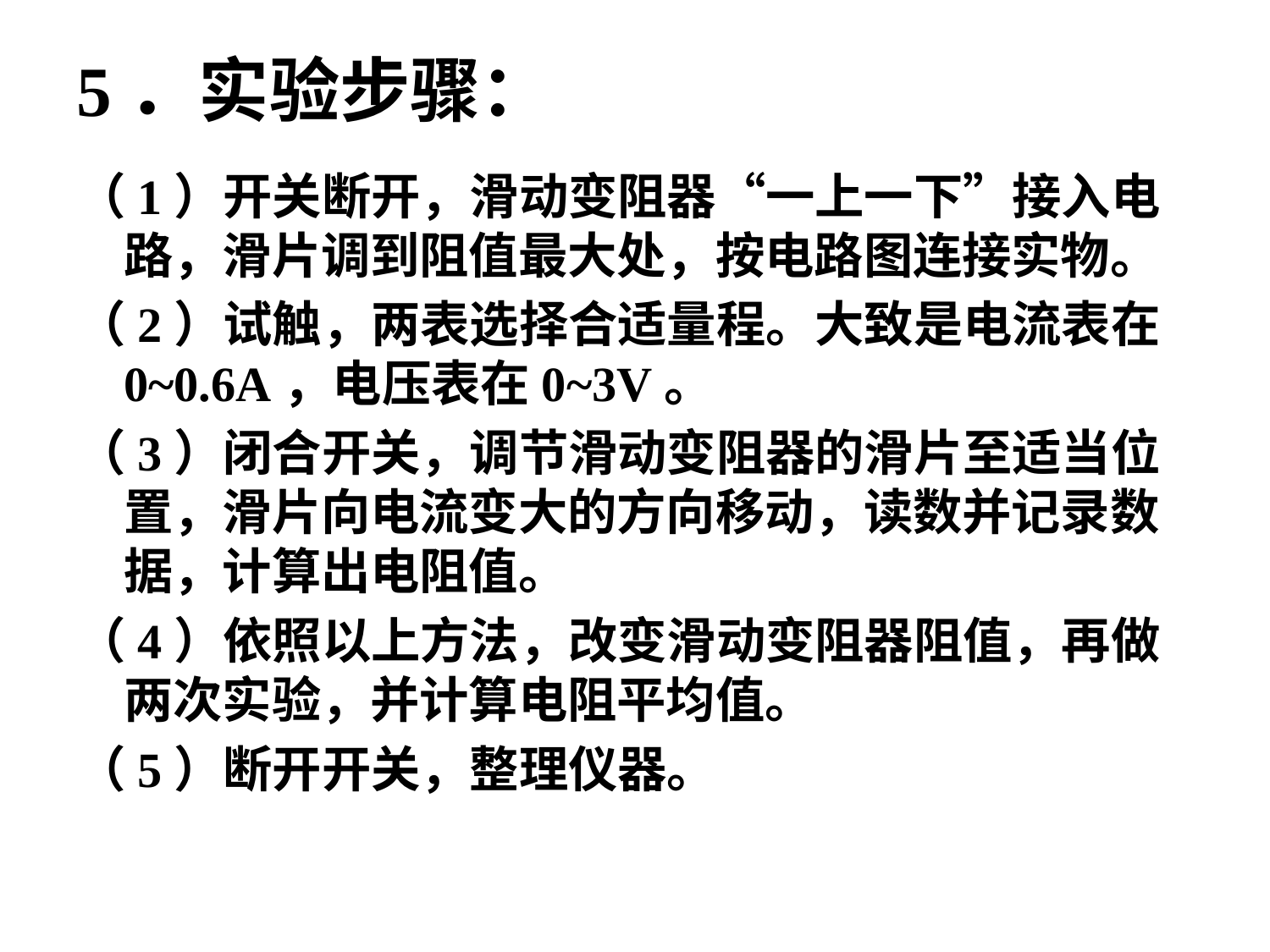

# 5．实验步骤：
（1）开关断开，滑动变阻器“一上一下”接入电路，滑片调到阻值最大处，按电路图连接实物。
（2）试触，两表选择合适量程。大致是电流表在0~0.6A，电压表在0~3V。
（3）闭合开关，调节滑动变阻器的滑片至适当位置，滑片向电流变大的方向移动，读数并记录数据，计算出电阻值。
（4）依照以上方法，改变滑动变阻器阻值，再做两次实验，并计算电阻平均值。
（5）断开开关，整理仪器。